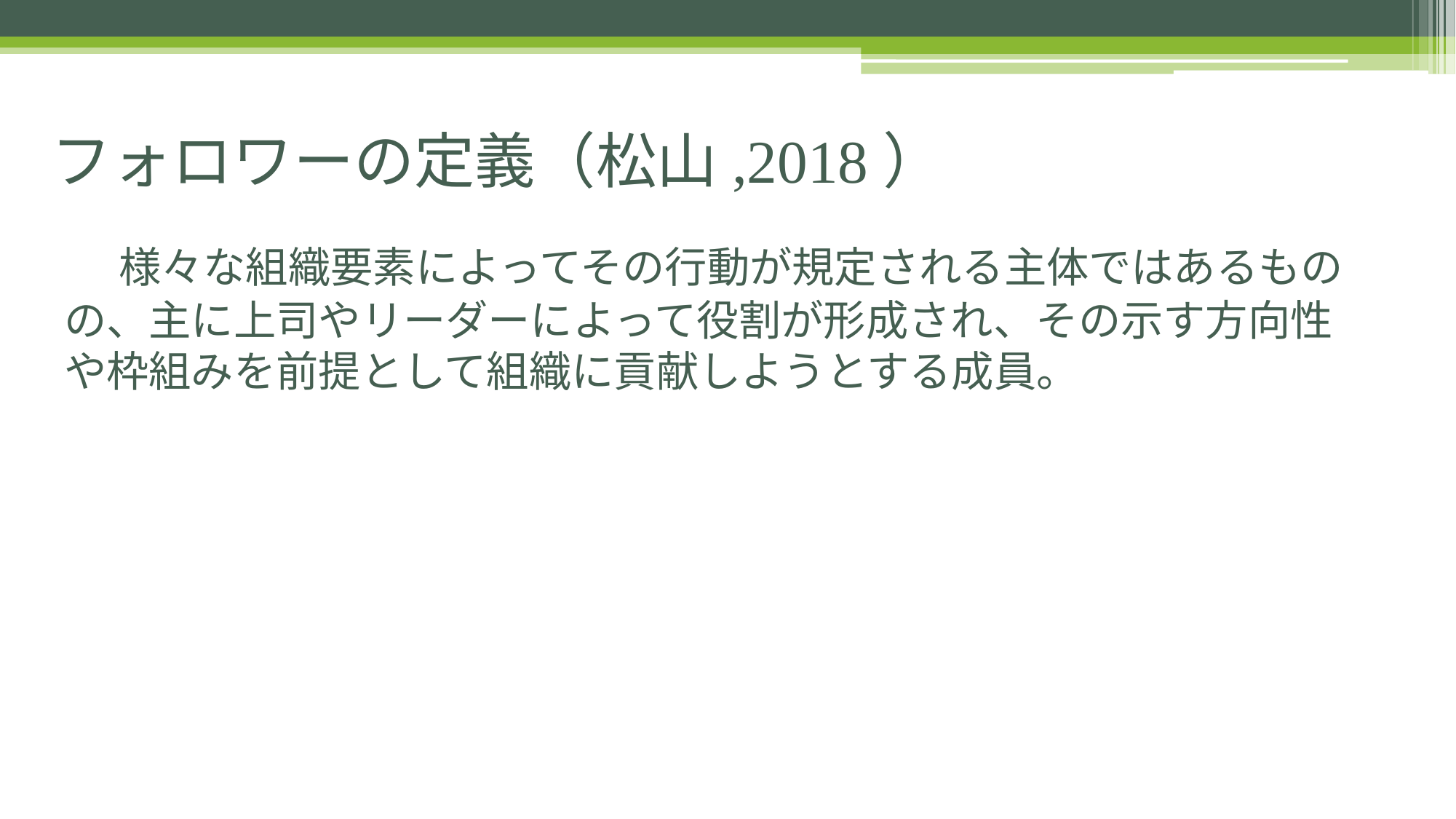

# フォロワーの定義（松山,2018）
　様々な組織要素によってその行動が規定される主体ではあるものの、主に上司やリーダーによって役割が形成され、その示す方向性や枠組みを前提として組織に貢献しようとする成員。